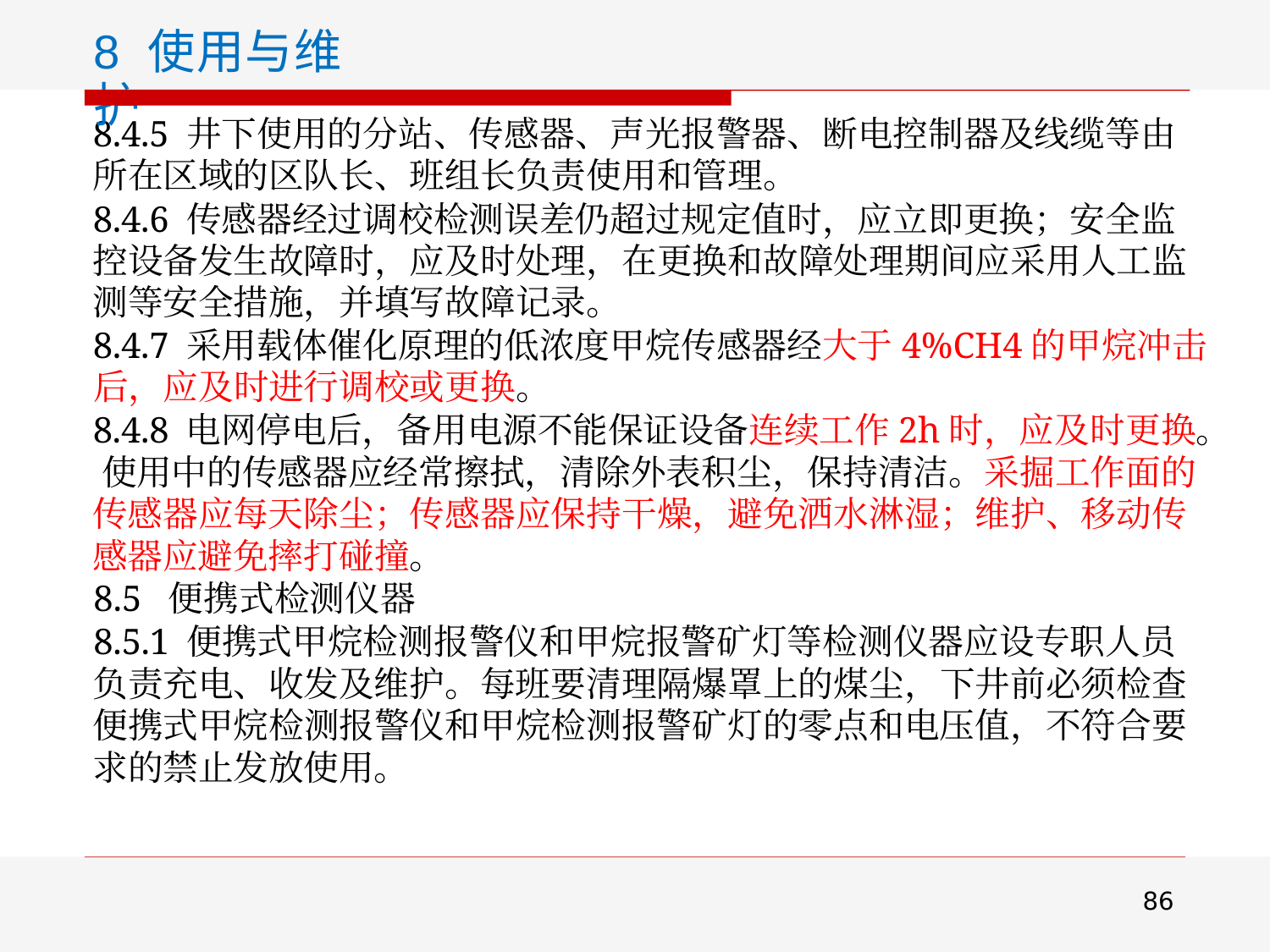

8 使用与维护

8.4.5 井下使用的分站、传感器、声光报警器、断电控制器及线缆等由 所在区域的区队长、班组长负责使用和管理。
8.4.6 传感器经过调校检测误差仍超过规定值时，应立即更换；安全监 控设备发生故障时，应及时处理，在更换和故障处理期间应采用人工监 测等安全措施，并填写故障记录。
8.4.7 采用载体催化原理的低浓度甲烷传感器经大于4%CH4的甲烷冲击  后，应及时进行调校或更换。
8.4.8 电网停电后，备用电源不能保证设备连续工作2h时，应及时更换。 使用中的传感器应经常擦拭，清除外表积尘，保持清洁。采掘工作面的 传感器应每天除尘；传感器应保持干燥，避免洒水淋湿；维护、移动传 感器应避免摔打碰撞。
8.5  便携式检测仪器
8.5.1 便携式甲烷检测报警仪和甲烷报警矿灯等检测仪器应设专职人员 负责充电、收发及维护。每班要清理隔爆罩上的煤尘，下井前必须检查 便携式甲烷检测报警仪和甲烷检测报警矿灯的零点和电压值，不符合要 求的禁止发放使用。

86